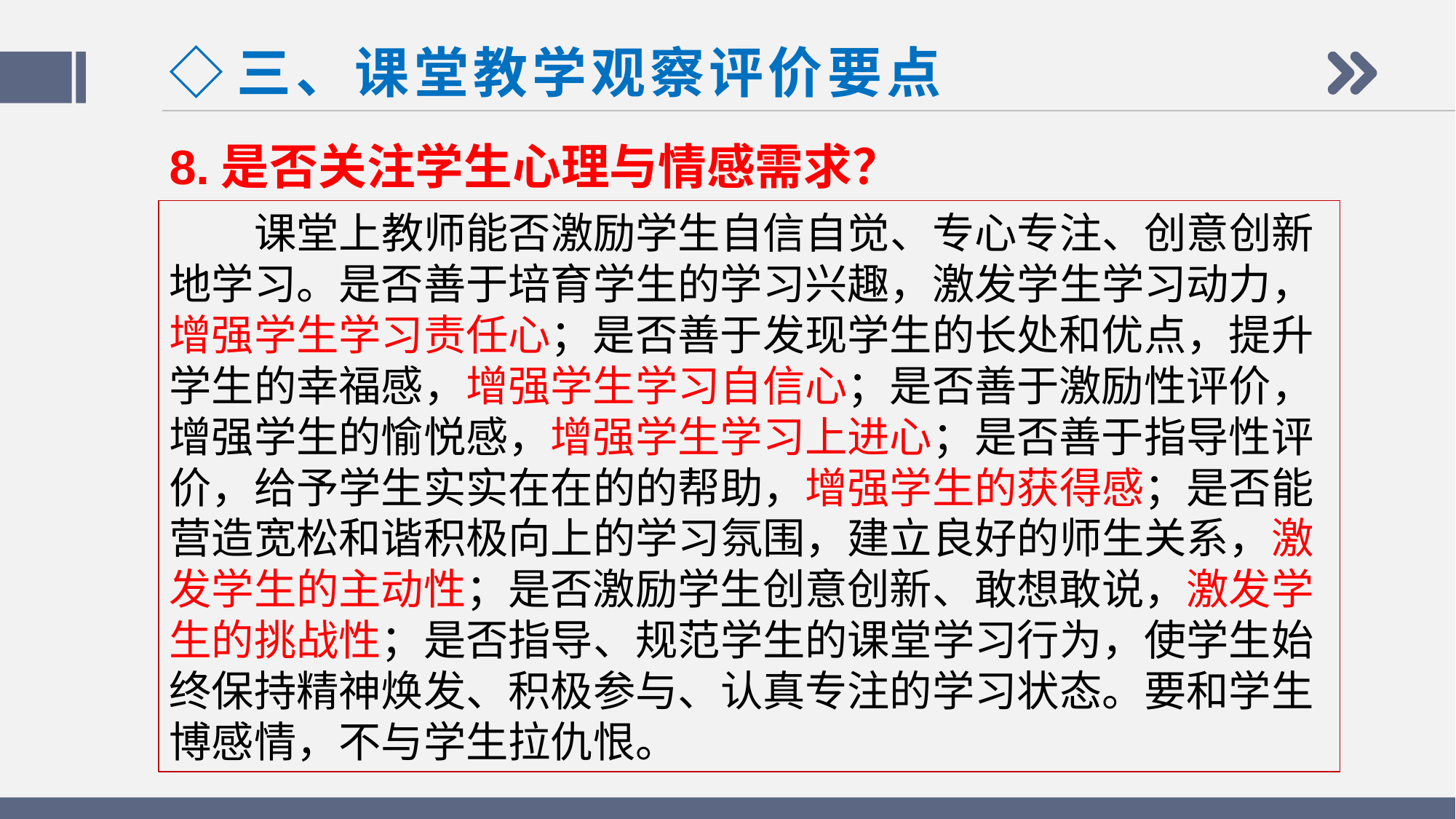

◇三、课堂教学观察评价要点
8.是否关注学生心理与情感需求？
课堂上教师能否激励学生自信自觉、专心专注、创意创新地学习。是否善于培育学生的学习兴趣，激发学生学习动力，增强学生学习责任心；是否善于发现学生的长处和优点，提升学生的幸福感，增强学生学习自信心；是否善于激励性评价，增强学生的愉悦感，增强学生学习上进心；是否善于指导性评价，给予学生实实在在的的帮助，增强学生的获得感；是否能营造宽松和谐积极向上的学习氛围，建立良好的师生关系，激发学生的主动性；是否激励学生创意创新、敢想敢说，激发学生的挑战性；是否指导、规范学生的课堂学习行为，使学生始终保持精神焕发、积极参与、认真专注的学习状态。要和学生博感情，不与学生拉仇恨。